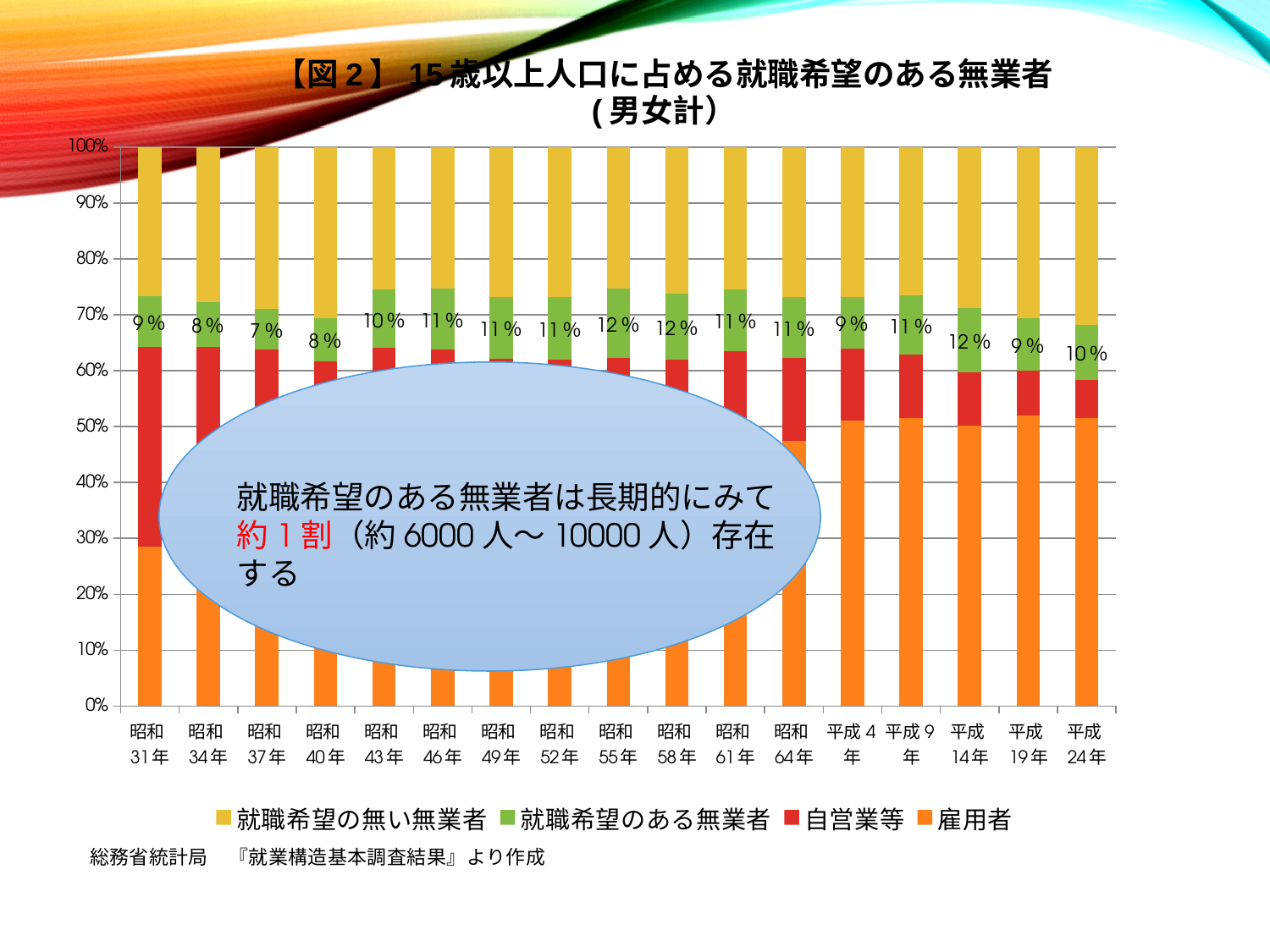

### Chart: 【図2】15歳以上人口に占める就職希望のある無業者
(男女計）

| Category |  |  |  |  |
|---|---|---|---|---|
| 昭和31年 | 28.497150767843923 | 35.67174269984868 | 9.199639419207369 | 26.631467113100033 |
| 昭和34年 | 31.360992753397817 | 32.90983734021708 | 7.974372531334558 | 27.75479737505054 |
| 昭和37年 | 35.77049521741071 | 27.980006842896028 | 7.359088407241569 | 28.890409532451685 |
| 昭和40年 | 36.94478121900143 | 24.74787832029098 | 7.678000661302767 | 30.629339799404825 |
| 昭和43年 | 39.87981711299804 | 24.13847158719791 | 10.474199869366426 | 25.507511430437624 |
| 昭和46年 | 42.37273196590236 | 21.377755952605803 | 10.877749656883116 | 25.371762424608722 |
| 昭和49年 | 43.669791793498106 | 18.409838061609644 | 11.110434676732014 | 26.809935468160234 |
| 昭和52年 | 43.596647990726424 | 18.397411128284396 | 11.129491885625967 | 26.876448995363212 |
| 昭和55年 | 43.90660195527482 | 18.384692195155928 | 12.421336181873068 | 25.287369667696165 |
| 昭和58年 | 44.66969432710058 | 17.322219327949984 | 11.725200176676443 | 26.282886168272988 |
| 昭和61年 | 46.51728482989097 | 16.91119268065523 | 11.069961102284555 | 25.50156138716923 |
| 昭和64年 | 47.46541883066798 | 14.757031932945956 | 10.96415899624621 | 26.813390240139864 |
| 平成4年 | 51.07443315393732 | 12.804795119392256 | 9.267714546620297 | 26.853057180050133 |
| 平成9年 | 51.566294431474034 | 11.257067311749319 | 10.626048962523322 | 26.55058929425332 |
| 平成14年 | 50.22850745172895 | 9.430291461713527 | 11.553850671756846 | 28.78735041480068 |
| 平成19年 | 52.053549518763226 | 7.9106417399049365 | 9.456597806032958 | 30.579210935298878 |
| 平成24年 | 51.57132001736864 | 6.705022434505717 | 9.890179476045738 | 31.83347807207989 |
就職希望のある無業者は長期的にみて約1割（約6000人～10000人）存在する